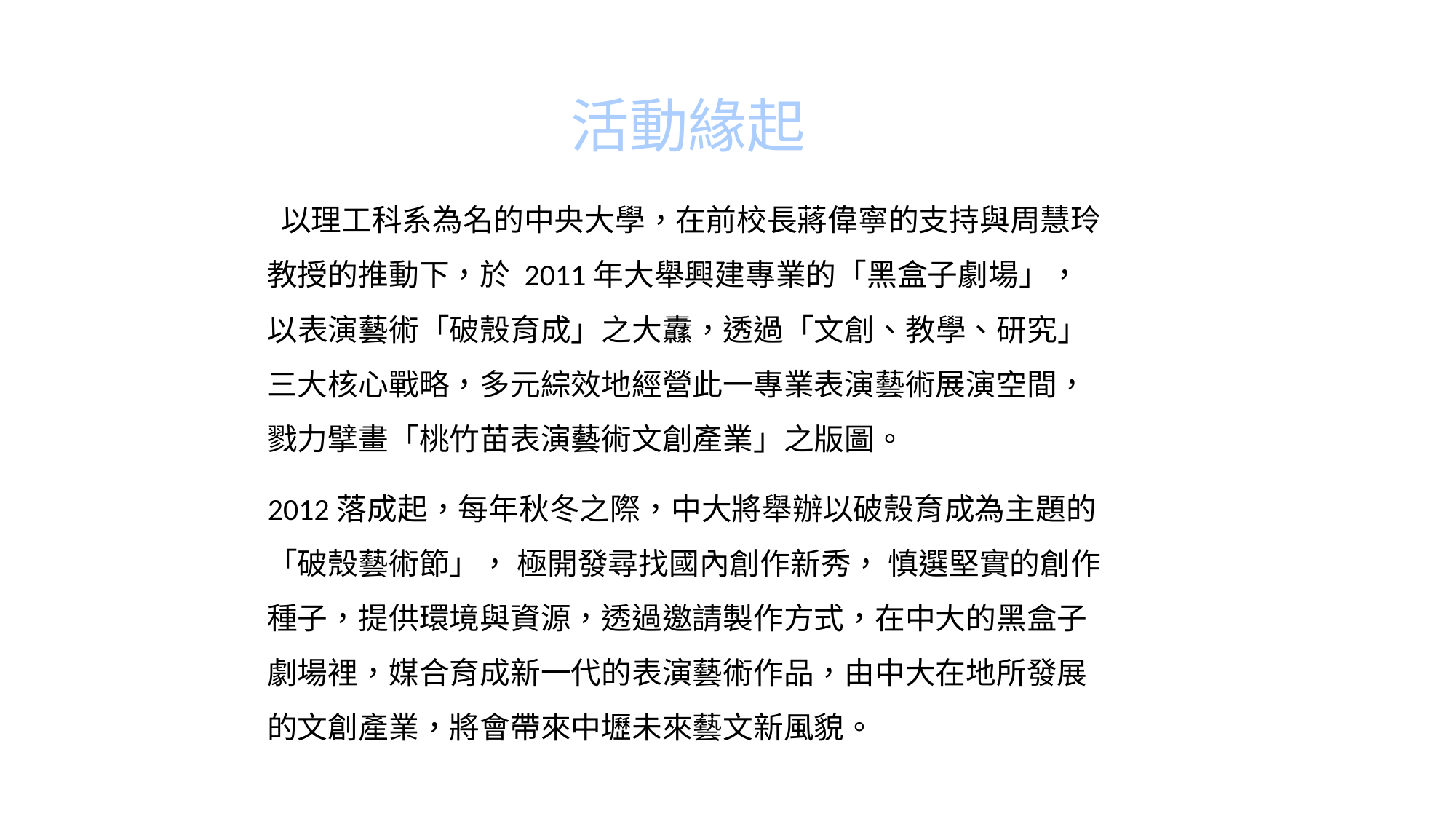

# 活動緣起
     以理工科系為名的中央大學，在前校長蔣偉寧的支持與周慧玲教授的推動下，於 2011年大舉興建專業的「黑盒子劇場」，以表演藝術「破殼育成」之大纛，透過「文創、教學、研究」三大核心戰略，多元綜效地經營此一專業表演藝術展演空間，戮力擘畫「桃竹苗表演藝術文創產業」之版圖。
    2012落成起，每年秋冬之際，中大將舉辦以破殼育成為主題的「破殼藝術節」， 極開發尋找國內創作新秀， 慎選堅實的創作種子，提供環境與資源，透過邀請製作方式，在中大的黑盒子劇場裡，媒合育成新一代的表演藝術作品，由中大在地所發展的文創產業，將會帶來中壢未來藝文新風貌。